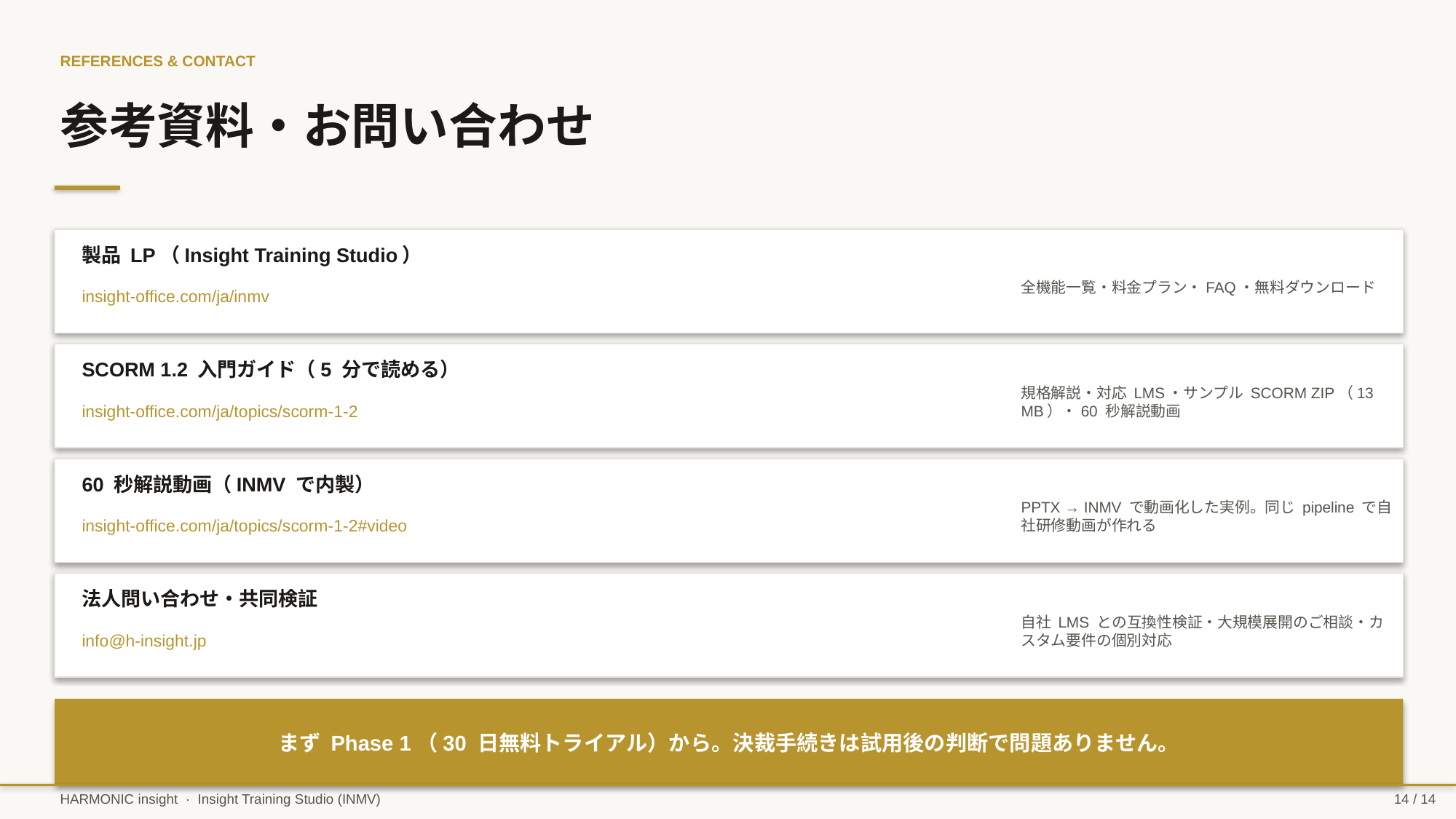

REFERENCES & CONTACT
参考資料・お問い合わせ

製品 LP（Insight Training Studio）
全機能一覧・料金プラン・FAQ・無料ダウンロード
insight-office.com/ja/inmv

SCORM 1.2 入門ガイド（5 分で読める）
規格解説・対応 LMS・サンプル SCORM ZIP（13 MB）・60 秒解説動画
insight-office.com/ja/topics/scorm-1-2

60 秒解説動画（INMV で内製）
PPTX → INMV で動画化した実例。同じ pipeline で自社研修動画が作れる
insight-office.com/ja/topics/scorm-1-2#video

法人問い合わせ・共同検証
自社 LMS との互換性検証・大規模展開のご相談・カスタム要件の個別対応
info@h-insight.jp

まず Phase 1（30 日無料トライアル）から。決裁手続きは試用後の判断で問題ありません。

HARMONIC insight  ·  Insight Training Studio (INMV)
14 / 14